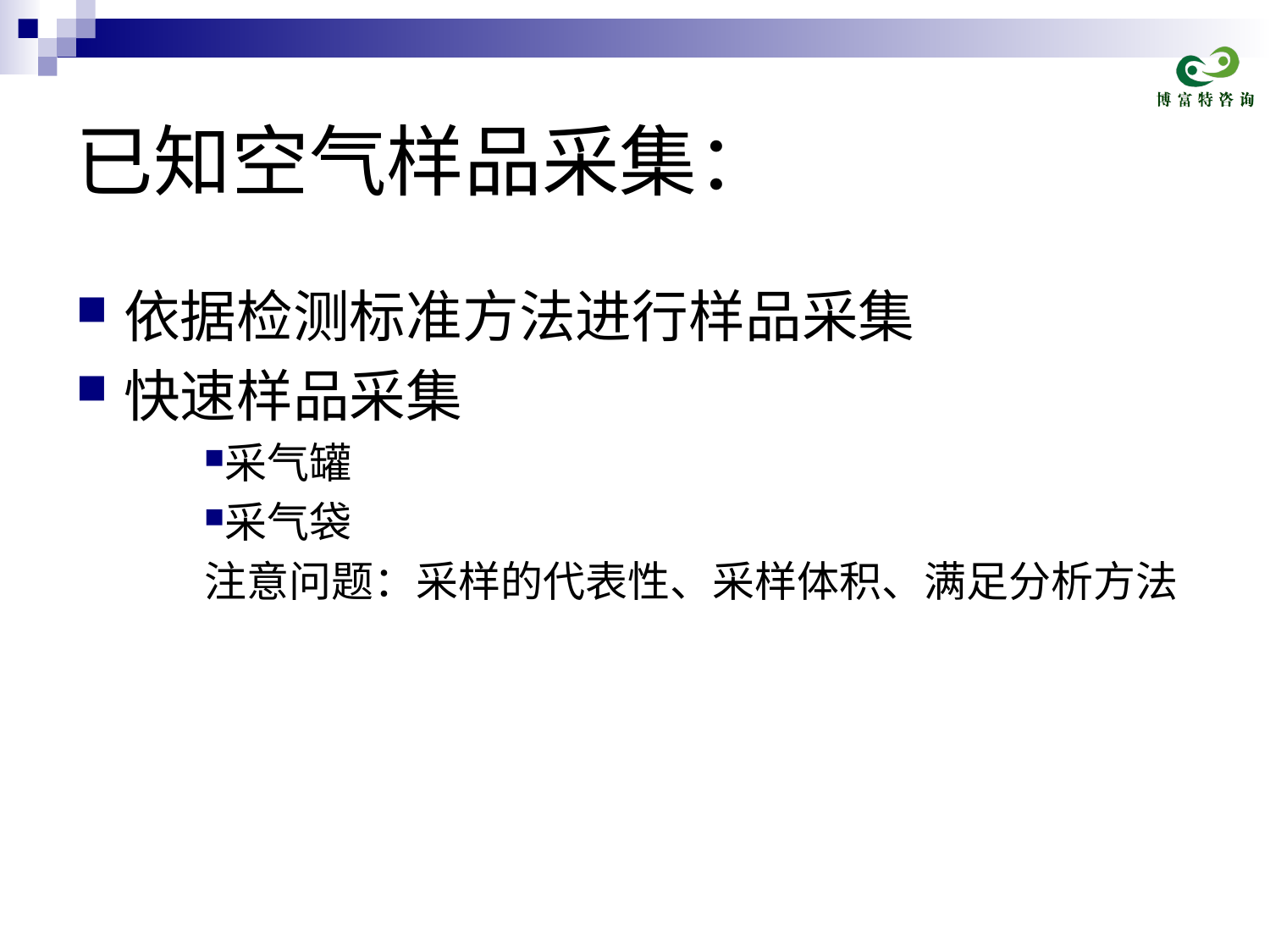

# 已知空气样品采集：
依据检测标准方法进行样品采集
快速样品采集
采气罐
采气袋
注意问题：采样的代表性、采样体积、满足分析方法